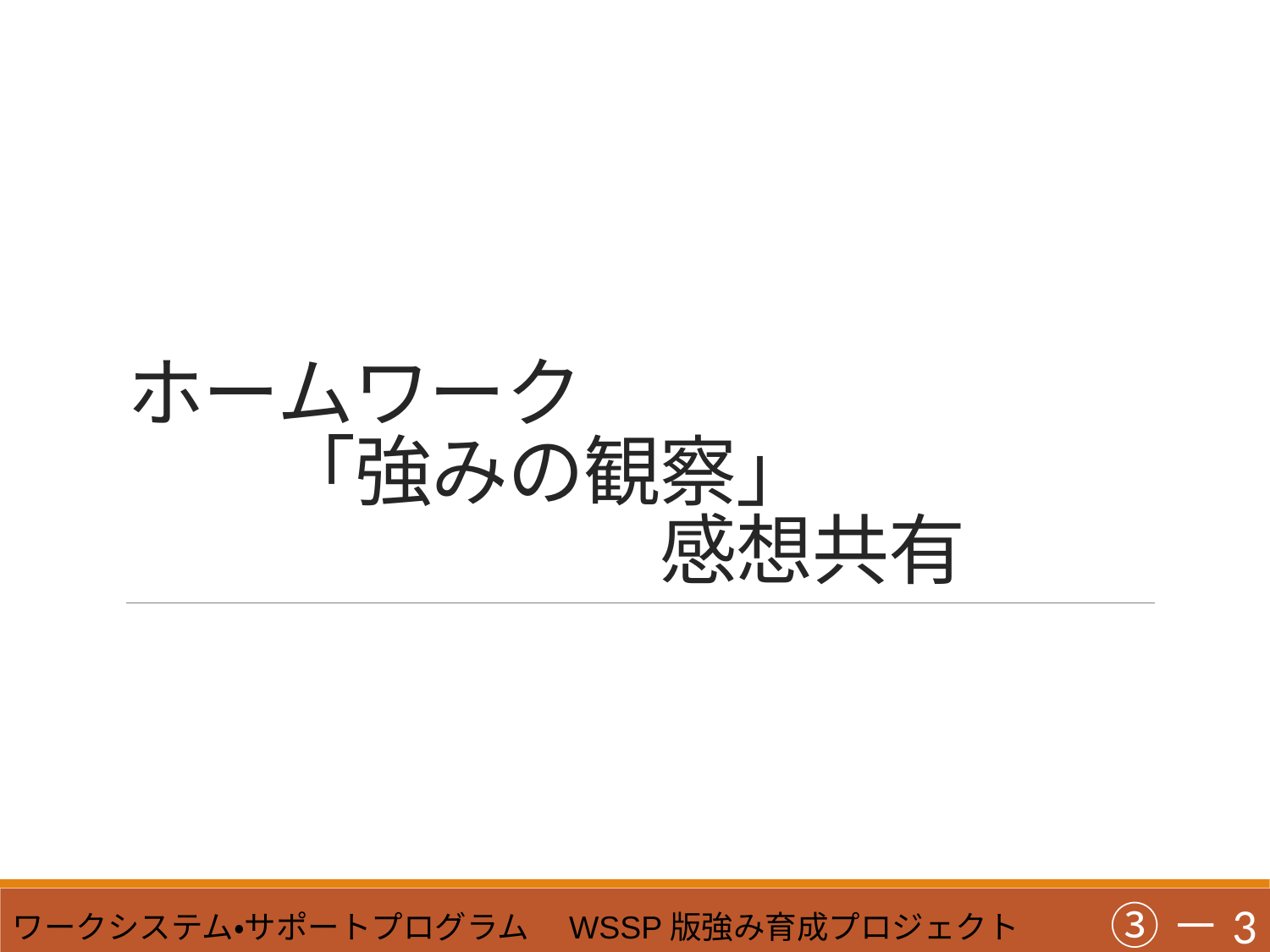

# ホームワーク 　　「強みの観察」 　　　　　　　感想共有
③－3
ワークシステム・サポートプログラム　WSSP版強み育成プロジェクト